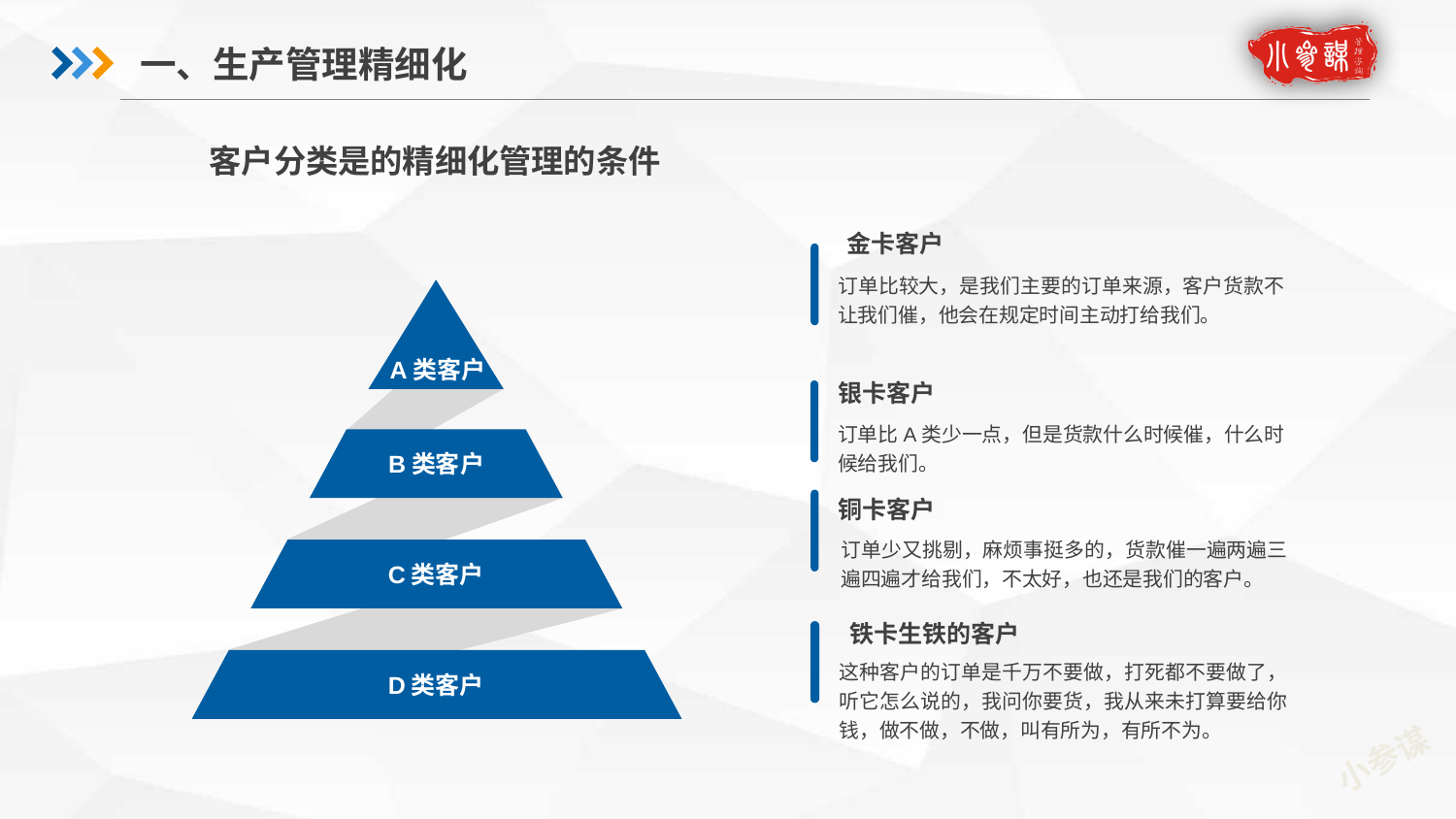

一、生产管理精细化
客户分类是的精细化管理的条件

金卡客户
订单比较大，是我们主要的订单来源，客户货款不让我们催，他会在规定时间主动打给我们。

A类客户

银卡客户
订单比A类少一点，但是货款什么时候催，什么时候给我们。

B类客户

铜卡客户
订单少又挑剔，麻烦事挺多的，货款催一遍两遍三遍四遍才给我们，不太好，也还是我们的客户。

C类客户

铁卡生铁的客户
这种客户的订单是千万不要做，打死都不要做了，听它怎么说的，我问你要货，我从来未打算要给你钱，做不做，不做，叫有所为，有所不为。

D类客户